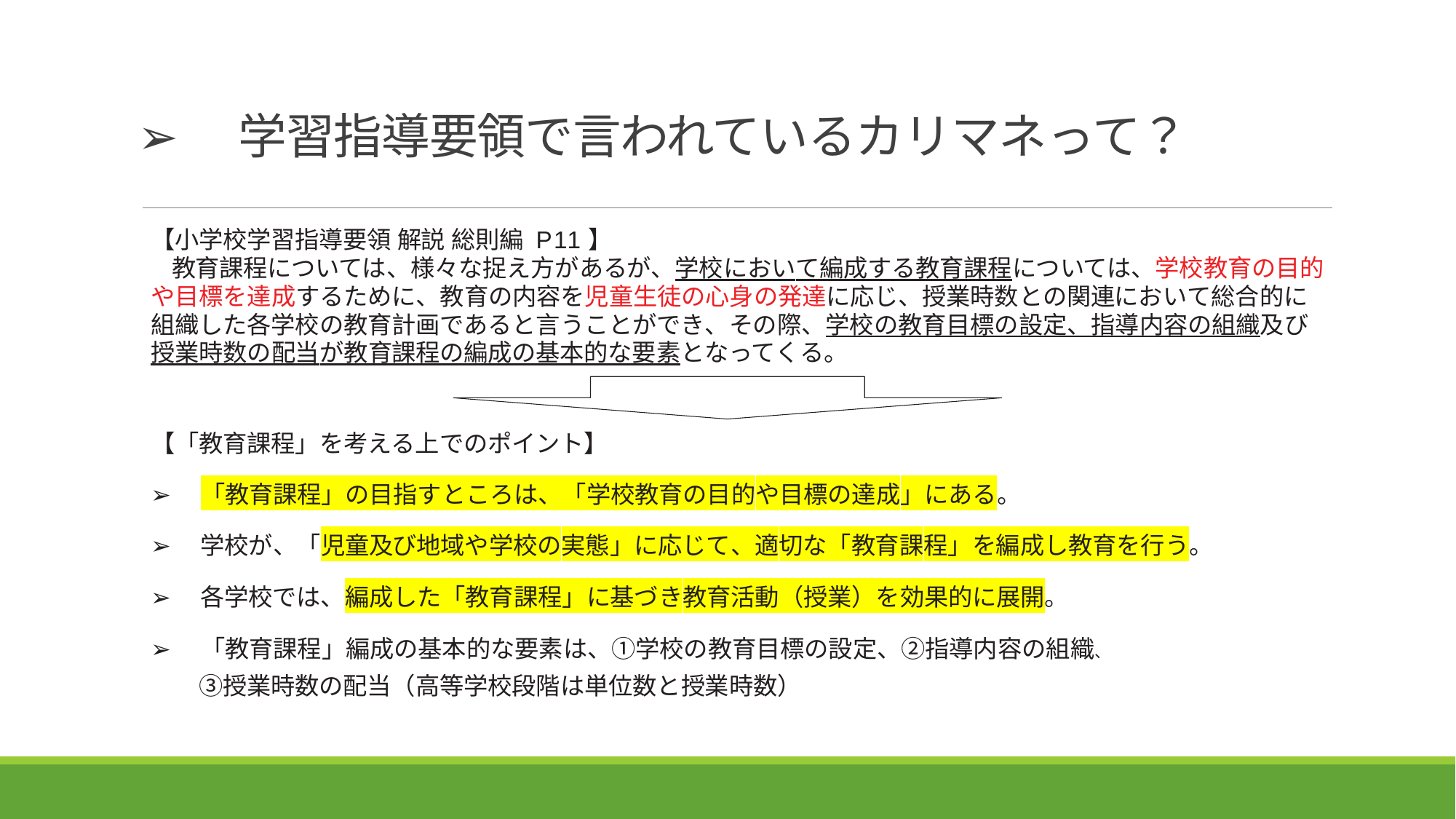

# ➢　学習指導要領で言われているカリマネって？
【小学校学習指導要領 解説 総則編 P11】
教育課程については、様々な捉え方があるが、学校において編成する教育課程については、学校教育の目的や目標を達成するために、教育の内容を児童生徒の心身の発達に応じ、授業時数との関連において総合的に組織した各学校の教育計画であると言うことができ、その際、学校の教育目標の設定、指導内容の組織及び授業時数の配当が教育課程の編成の基本的な要素となってくる。

【「教育課程」を考える上でのポイント】

➢　「教育課程」の目指すところは、「学校教育の目的や目標の達成」にある。

➢　学校が、「児童及び地域や学校の実態」に応じて、適切な「教育課程」を編成し教育を行う。

➢　各学校では、編成した「教育課程」に基づき教育活動（授業）を効果的に展開。
➢　「教育課程」編成の基本的な要素は、①学校の教育目標の設定、②指導内容の組織、
　　③授業時数の配当（高等学校段階は単位数と授業時数）